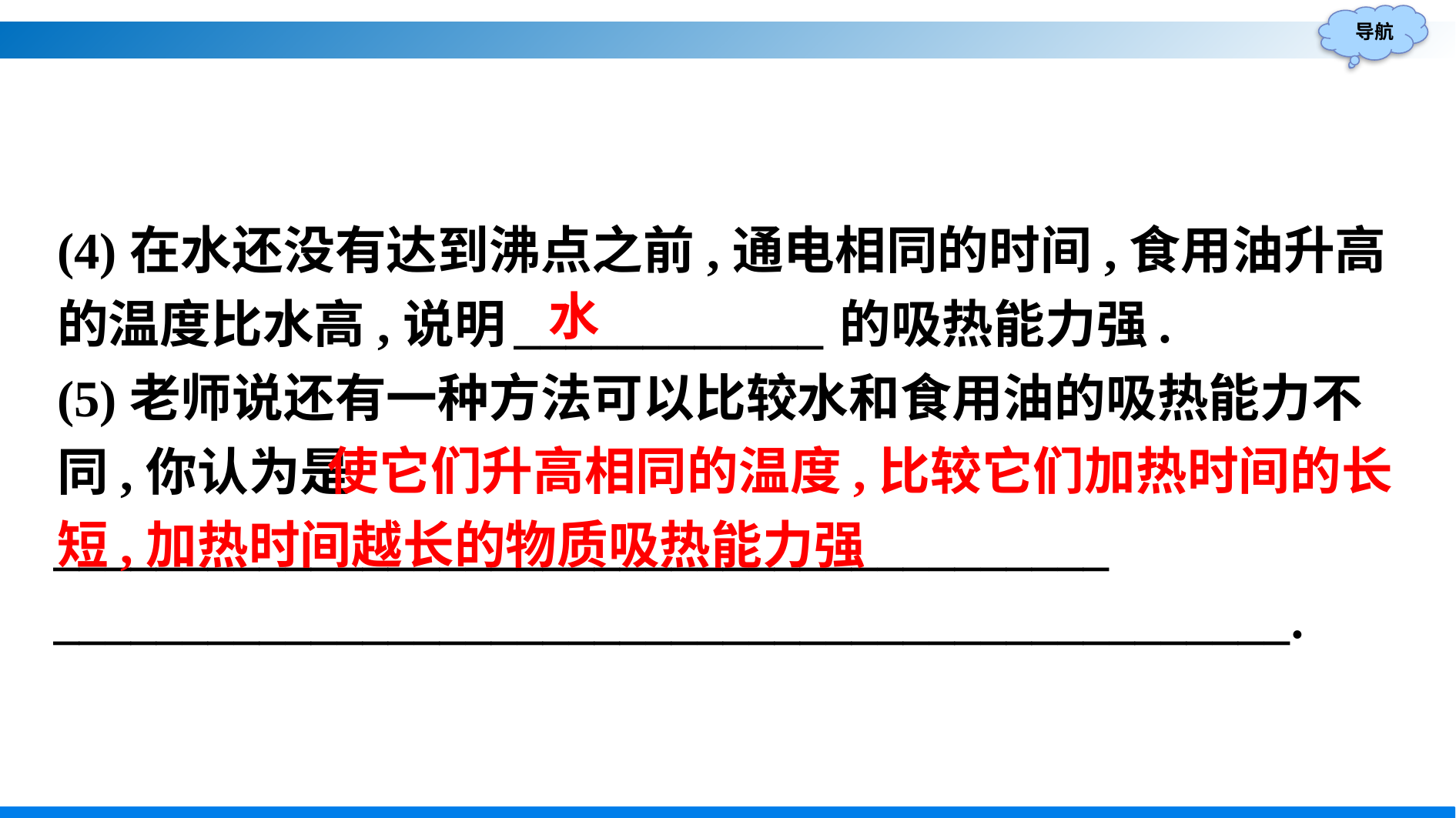

(4)在水还没有达到沸点之前,通电相同的时间,食用油升高的温度比水高,说明____________的吸热能力强.
(5)老师说还有一种方法可以比较水和食用油的吸热能力不同,你认为是_________________________________________
________________________________________________.
水
                      使它们升高相同的温度,比较它们加热时间的长短,加热时间越长的物质吸热能力强